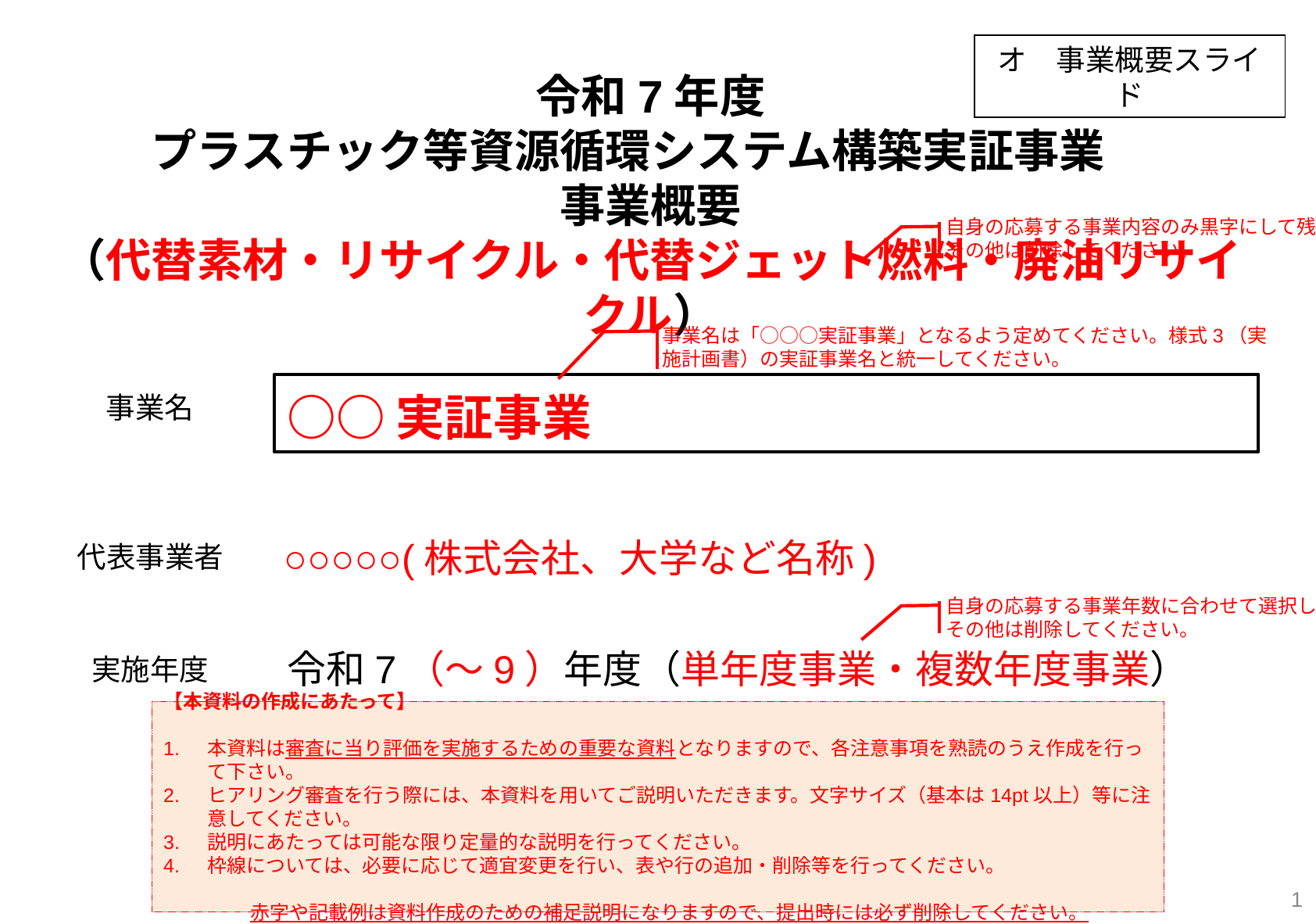

オ　事業概要スライド
# 令和7年度 プラスチック等資源循環システム構築実証事業　 事業概要 （代替素材・リサイクル・代替ジェット燃料・廃油リサイクル）
自身の応募する事業内容のみ黒字にして残し、
その他は削除してください。
事業名は「○○○実証事業」となるよう定めてください。様式3（実施計画書）の実証事業名と統一してください。
○○実証事業
事業名
○○○○○(株式会社、大学など名称)
代表事業者
自身の応募する事業年数に合わせて選択し、
その他は削除してください。
令和7（～9）年度（単年度事業・複数年度事業）
実施年度

【本資料の作成にあたって】

本資料は審査に当り評価を実施するための重要な資料となりますので、各注意事項を熟読のうえ作成を行って下さい。
ヒアリング審査を行う際には、本資料を用いてご説明いただきます。文字サイズ（基本は14pt以上）等に注意してください。
説明にあたっては可能な限り定量的な説明を行ってください。
枠線については、必要に応じて適宜変更を行い、表や行の追加・削除等を行ってください。

赤字や記載例は資料作成のための補足説明になりますので、提出時には必ず削除してください。
1